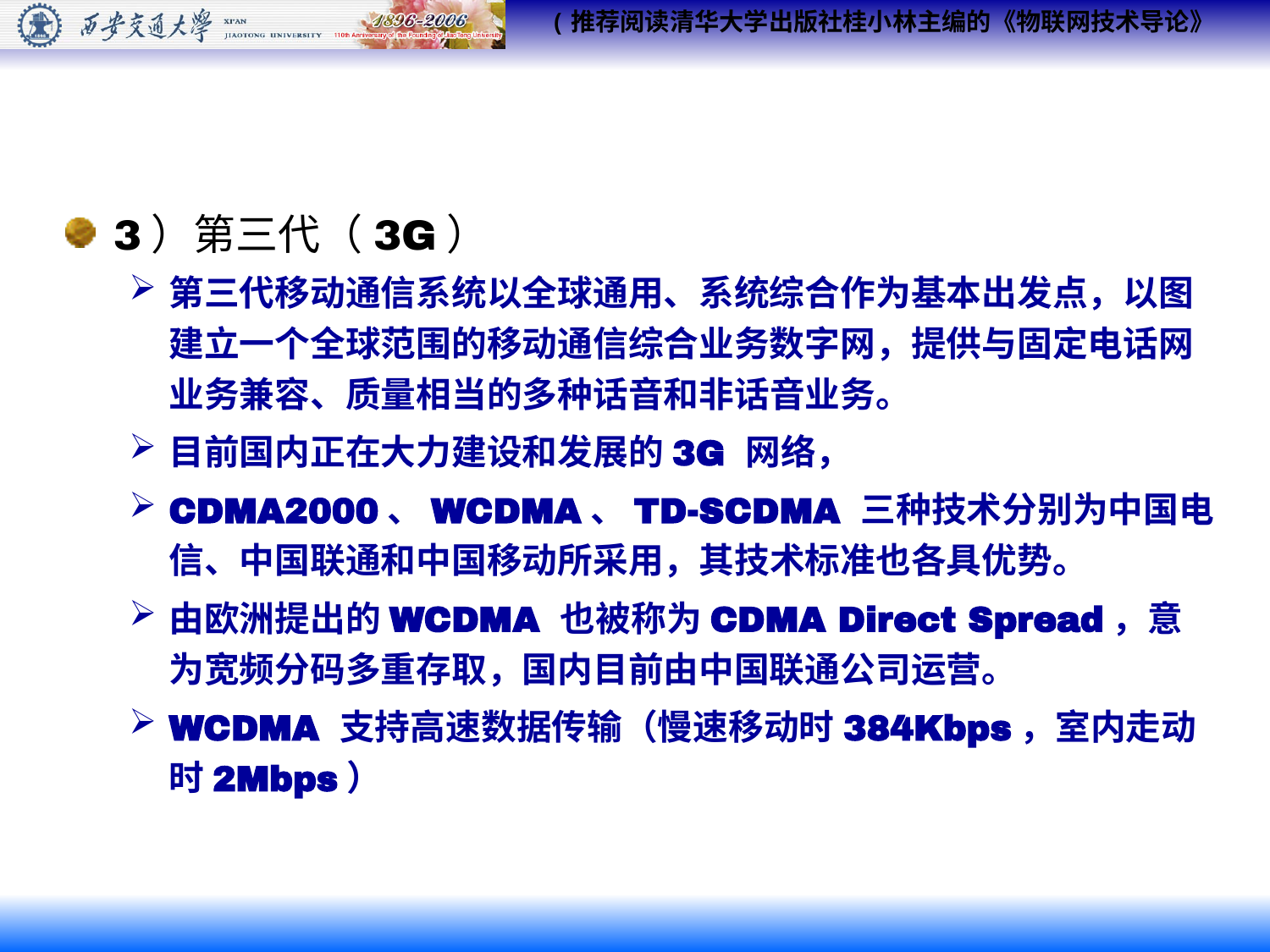

#
3）第三代（3G）
第三代移动通信系统以全球通用、系统综合作为基本出发点，以图建立一个全球范围的移动通信综合业务数字网，提供与固定电话网业务兼容、质量相当的多种话音和非话音业务。
目前国内正在大力建设和发展的3G 网络，
CDMA2000、WCDMA、TD-SCDMA 三种技术分别为中国电信、中国联通和中国移动所采用，其技术标准也各具优势。
由欧洲提出的WCDMA 也被称为CDMA Direct Spread，意为宽频分码多重存取，国内目前由中国联通公司运营。
WCDMA 支持高速数据传输（慢速移动时384Kbps，室内走动时2Mbps）